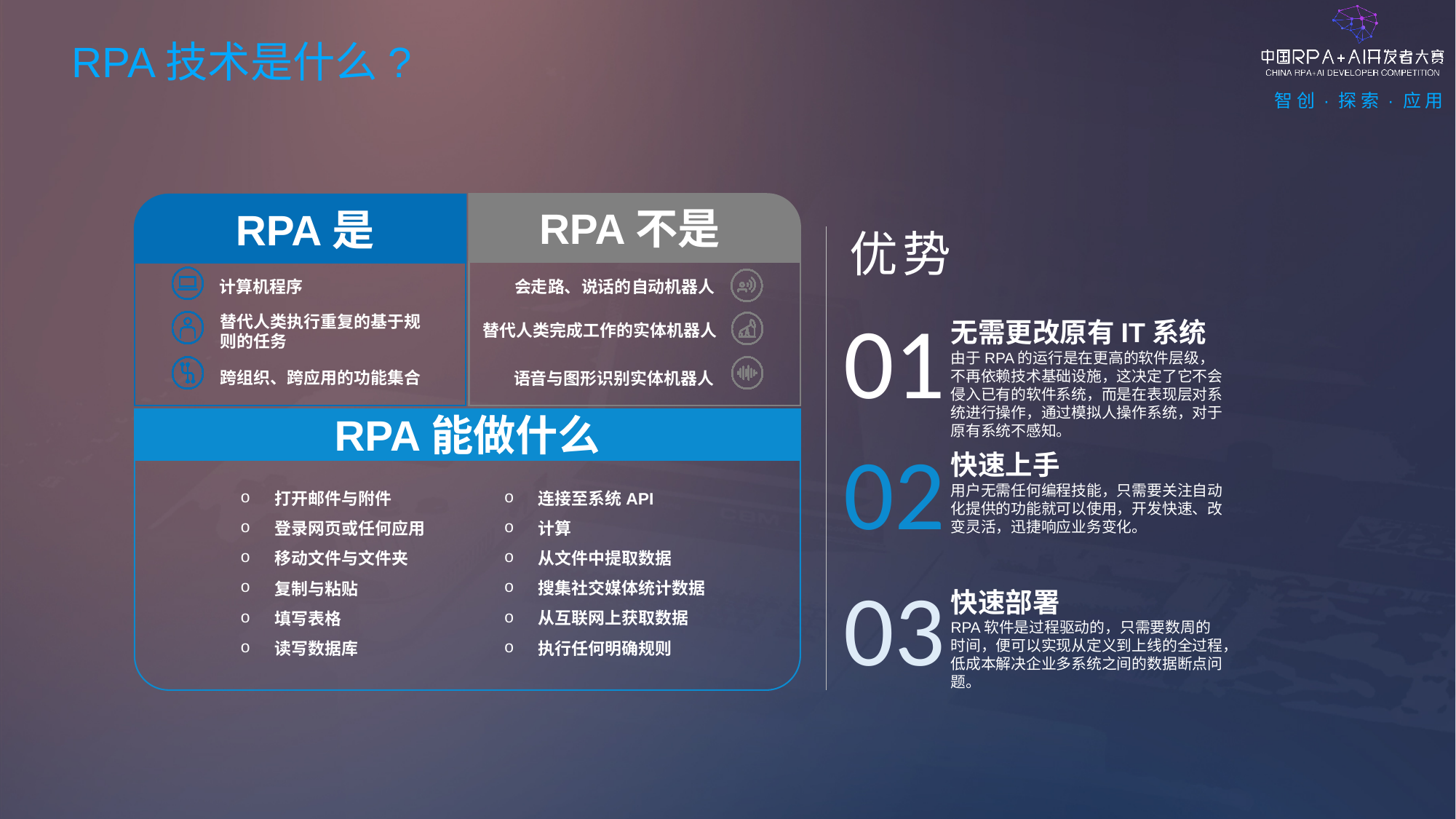

RPA技术是什么?
RPA不是

会走路、说话的自动机器人
替代人类完成工作的实体机器人
语音与图形识别实体机器人
RPA是

计算机程序
替代人类执行重复的基于规则的任务

跨组织、跨应用的功能集合

RPA能做什么

连接至系统API
计算
从文件中提取数据
搜集社交媒体统计数据
从互联网上获取数据
执行任何明确规则
打开邮件与附件
登录网页或任何应用
移动文件与文件夹
复制与粘贴
填写表格
读写数据库
优势
01
无需更改原有IT系统
由于RPA的运行是在更高的软件层级，不再依赖技术基础设施，这决定了它不会侵入已有的软件系统，而是在表现层对系统进行操作，通过模拟人操作系统，对于原有系统不感知。
02
快速上手
用户无需任何编程技能，只需要关注自动化提供的功能就可以使用，开发快速、改变灵活，迅捷响应业务变化。
03
快速部署
RPA软件是过程驱动的，只需要数周的时间，便可以实现从定义到上线的全过程，低成本解决企业多系统之间的数据断点问题。